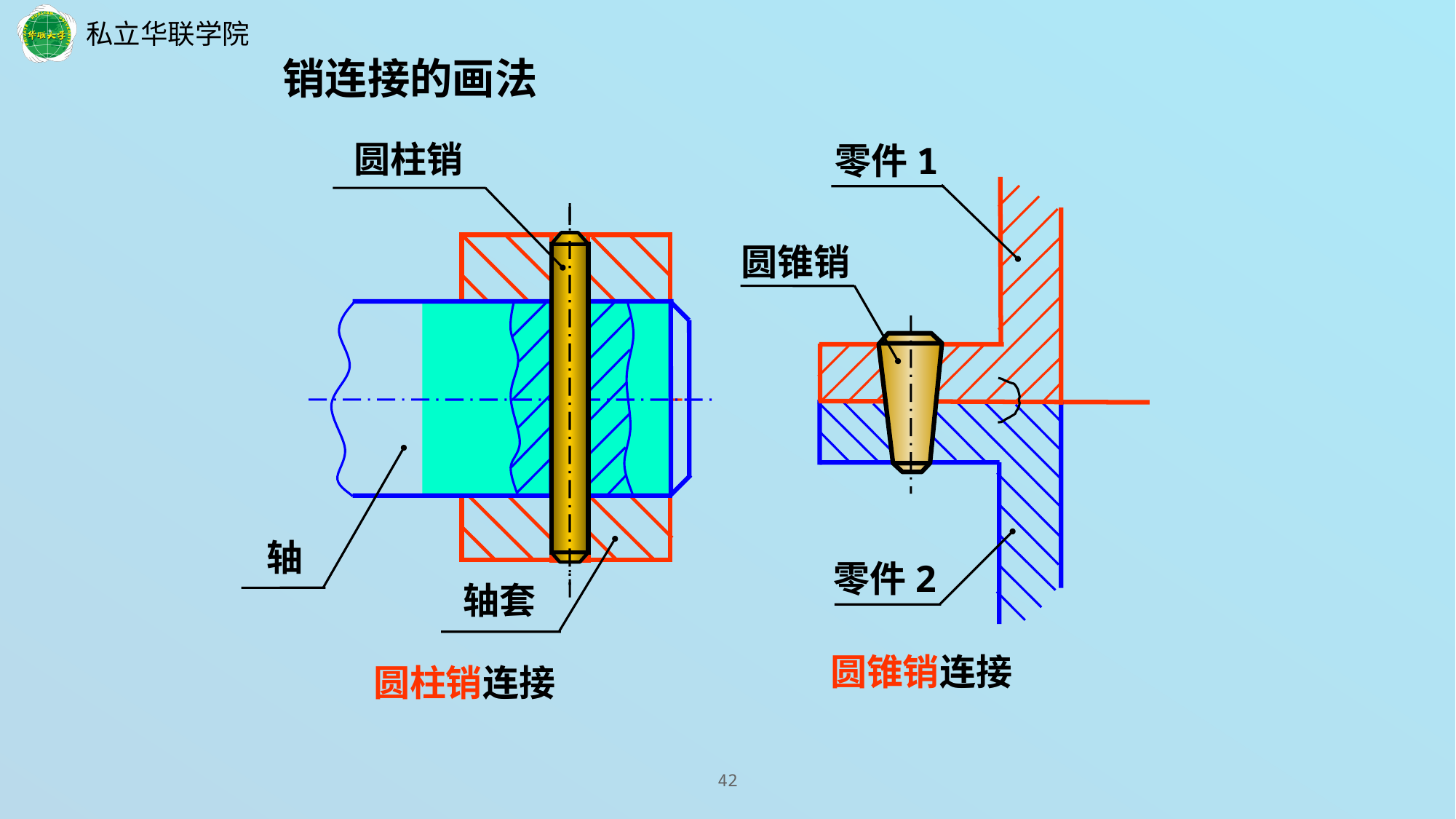

销连接的画法
圆柱销

零件1

圆锥销

轴

零件2

轴套

圆锥销连接
圆柱销连接
42